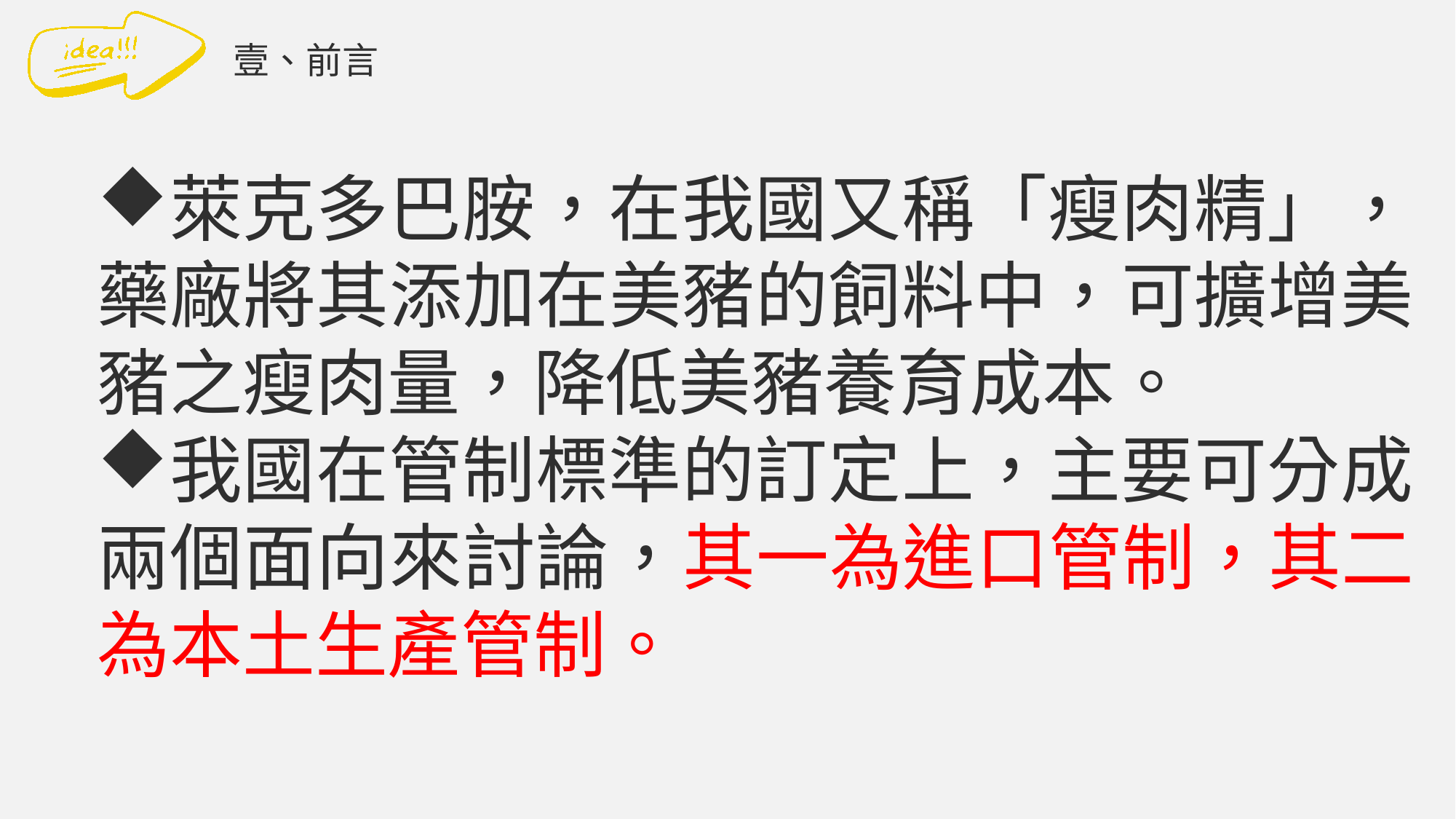

壹、前言
萊克多巴胺，在我國又稱「瘦肉精」，藥廠將其添加在美豬的飼料中，可擴增美豬之瘦肉量，降低美豬養育成本。
我國在管制標準的訂定上，主要可分成兩個面向來討論，其一為進口管制，其二為本土生產管制。